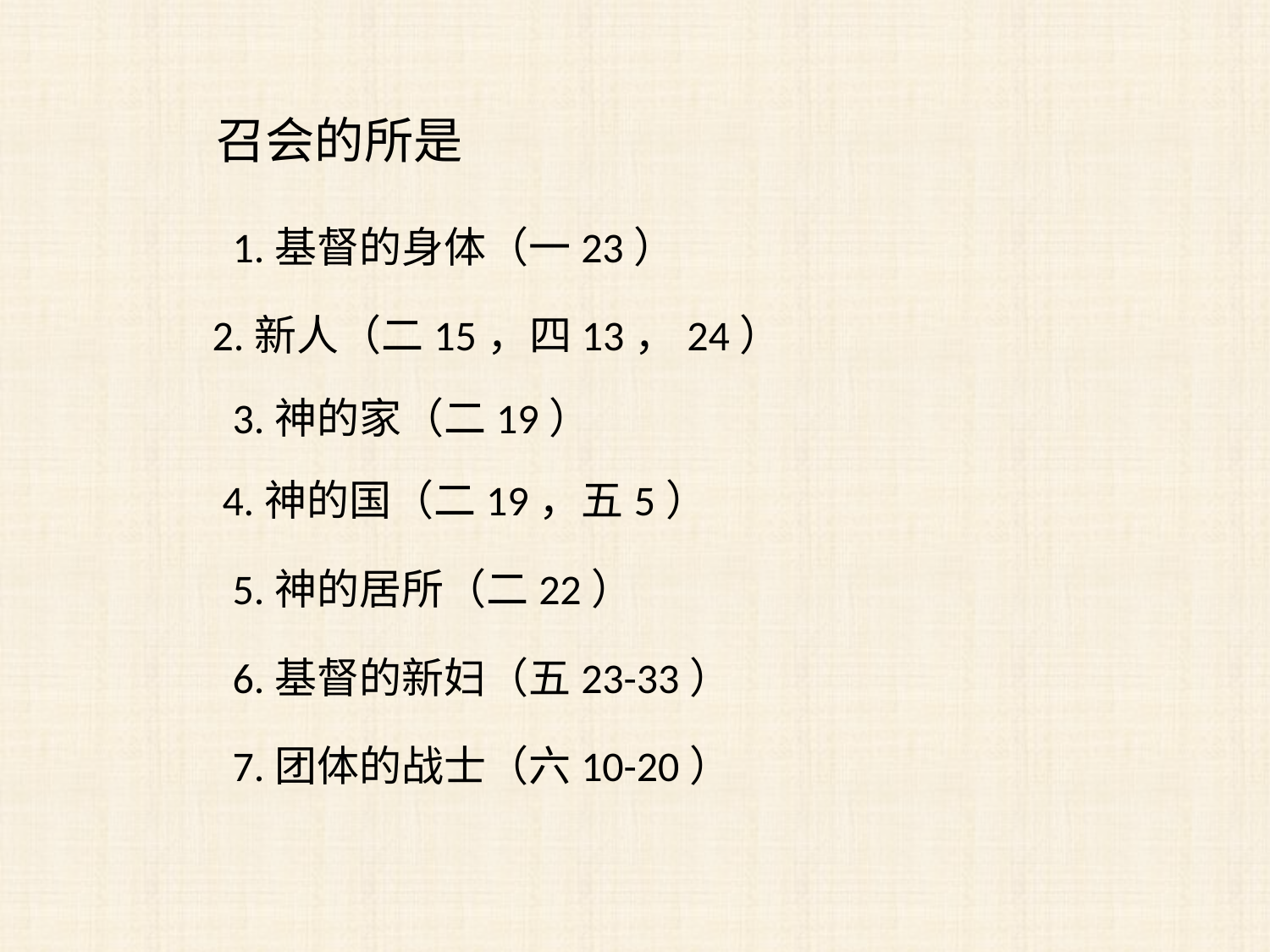

召会的所是
1.基督的身体（一23）
2.新人（二15，四13，24）
3.神的家（二19）
4.神的国（二19，五5）
5.神的居所（二22）
6.基督的新妇（五23-33）
7.团体的战士（六10-20）